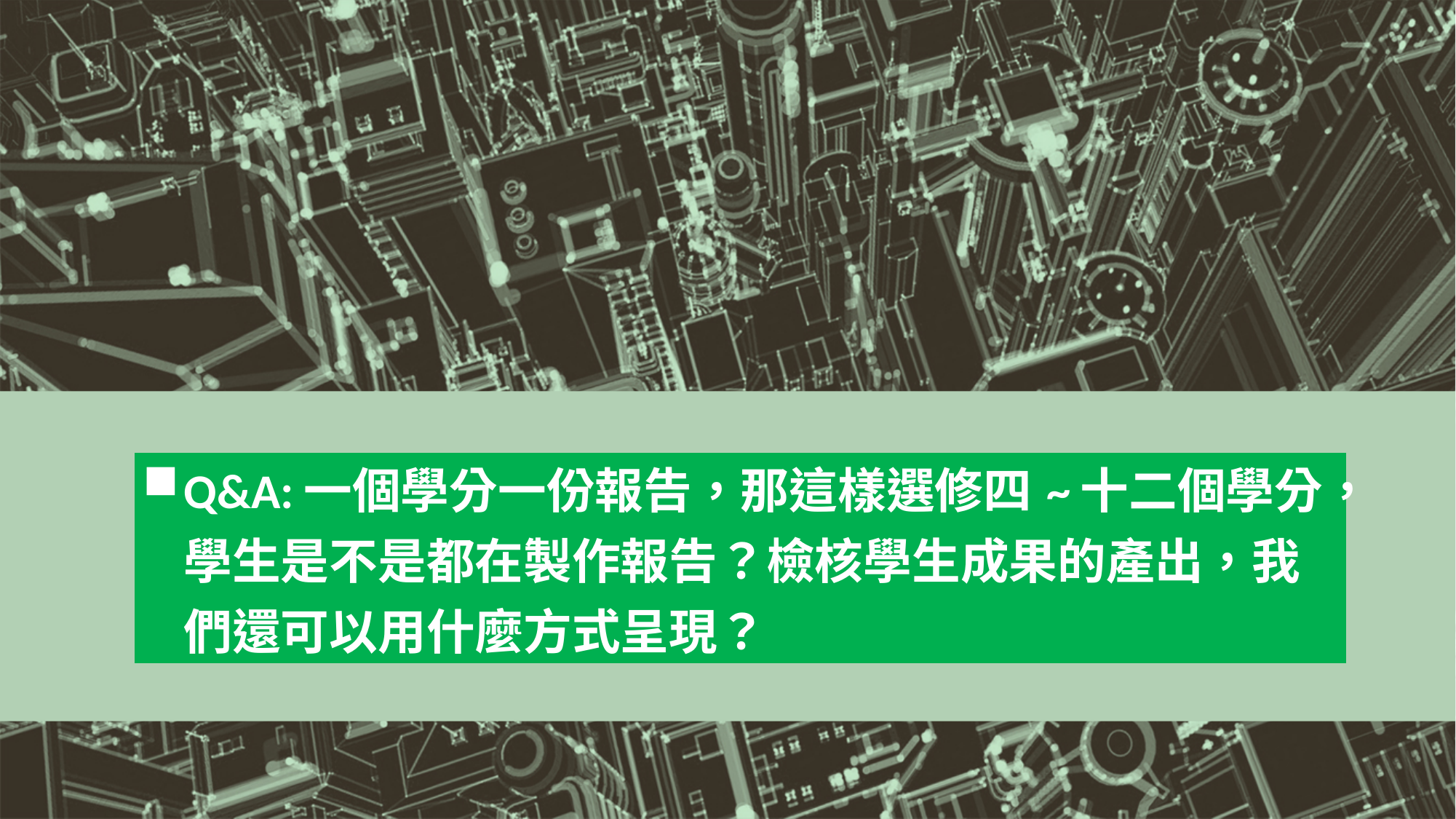

| Q&A:一個學分一份報告，那這樣選修四~十二個學分，學生是不是都在製作報告？檢核學生成果的產出，我們還可以用什麼方式呈現？ |
| --- |